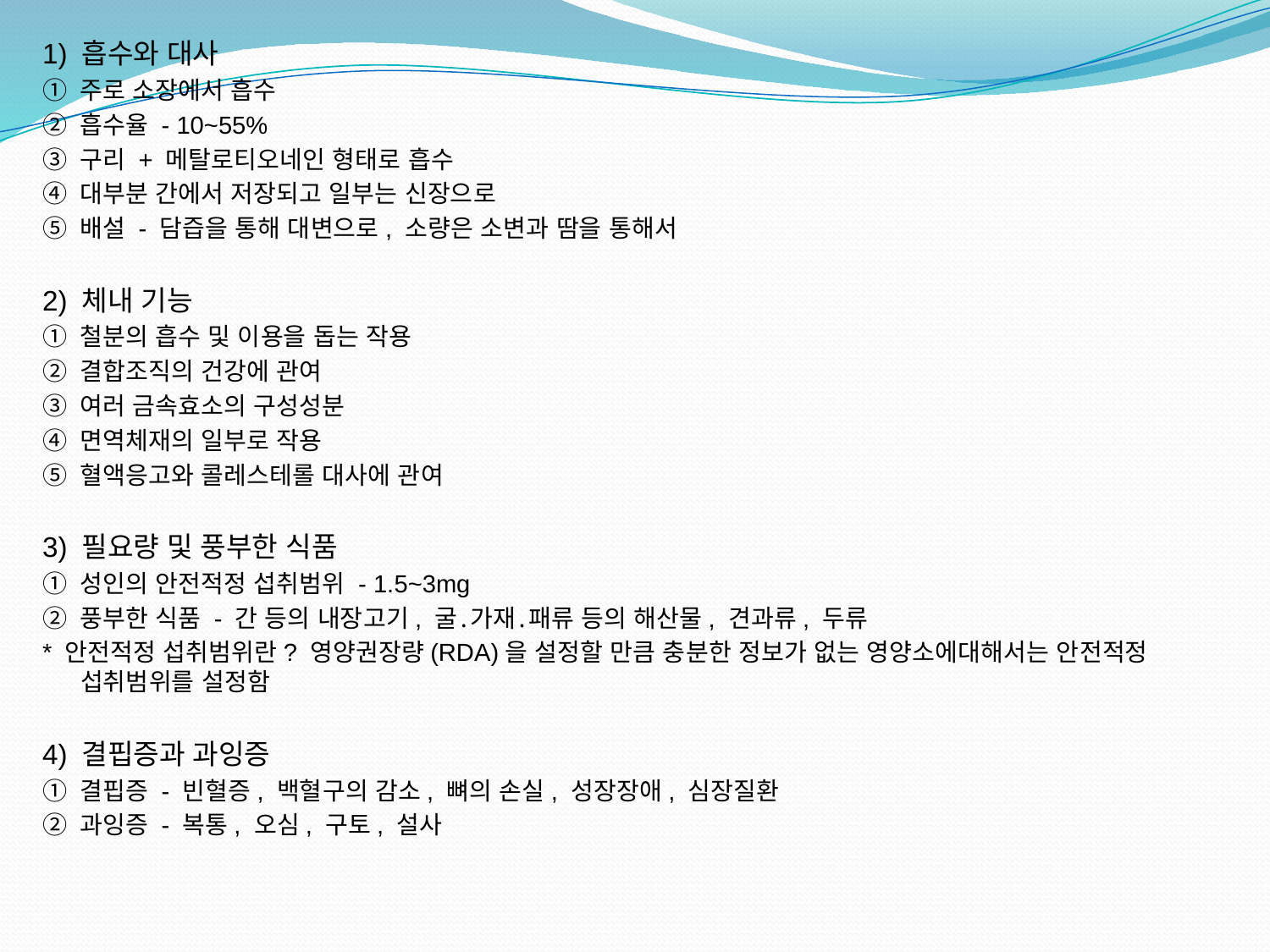

1) 흡수와 대사
① 주로 소장에서 흡수
② 흡수율 - 10~55%
③ 구리 + 메탈로티오네인 형태로 흡수
④ 대부분 간에서 저장되고 일부는 신장으로
⑤ 배설 - 담즙을 통해 대변으로, 소량은 소변과 땀을 통해서

2) 체내 기능
① 철분의 흡수 및 이용을 돕는 작용
② 결합조직의 건강에 관여
③ 여러 금속효소의 구성성분
④ 면역체재의 일부로 작용
⑤ 혈액응고와 콜레스테롤 대사에 관여

3) 필요량 및 풍부한 식품
① 성인의 안전적정 섭취범위 - 1.5~3mg
② 풍부한 식품 - 간 등의 내장고기, 굴․가재․패류 등의 해산물, 견과류, 두류
* 안전적정 섭취범위란? 영양권장량(RDA)을 설정할 만큼 충분한 정보가 없는 영양소에대해서는 안전적정 섭취범위를 설정함

4) 결핍증과 과잉증
① 결핍증 - 빈혈증, 백혈구의 감소, 뼈의 손실, 성장장애, 심장질환
② 과잉증 - 복통, 오심, 구토, 설사